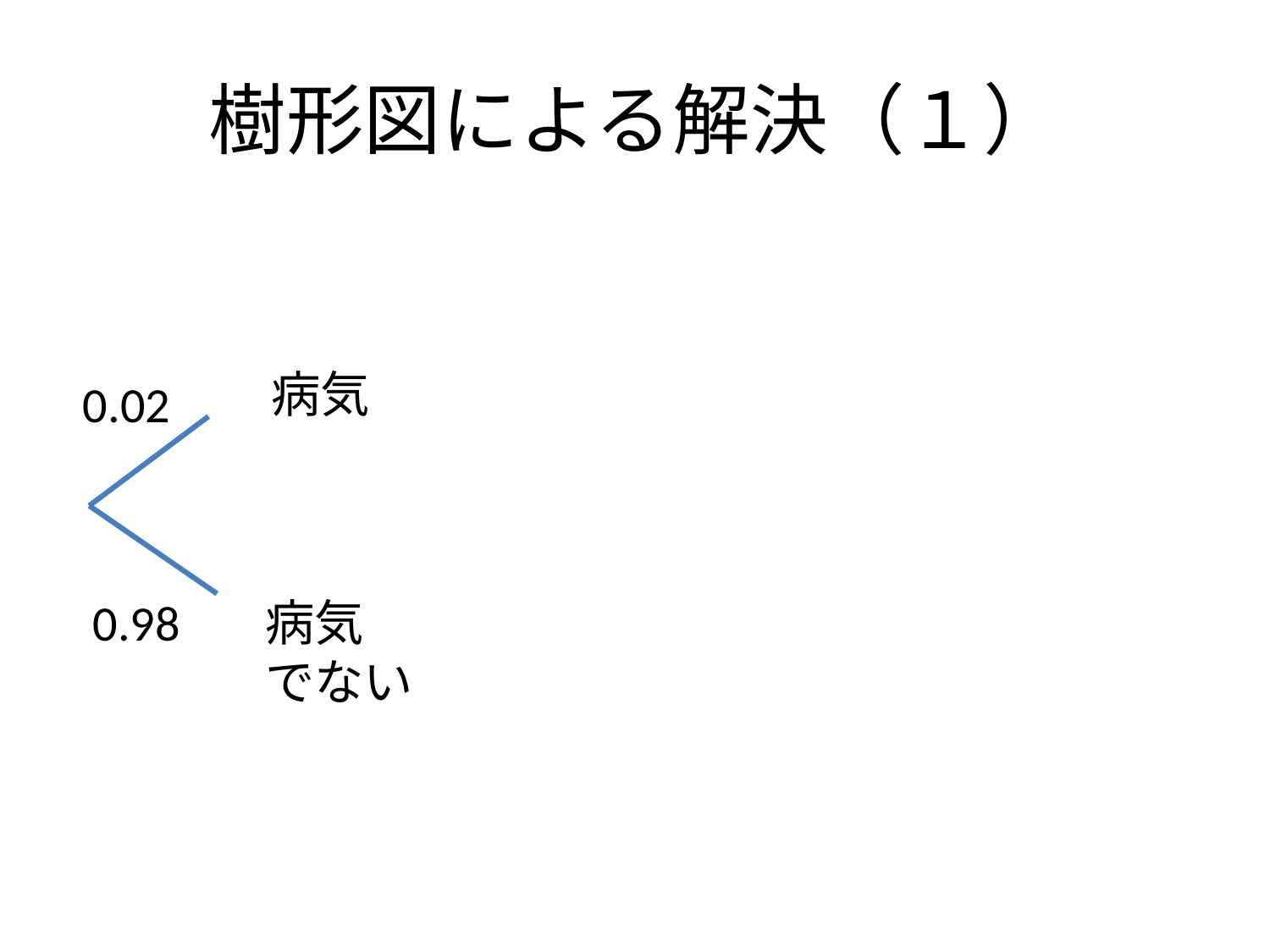

# 樹形図による解決（１）
病気
0.02
0.98
病気
でない